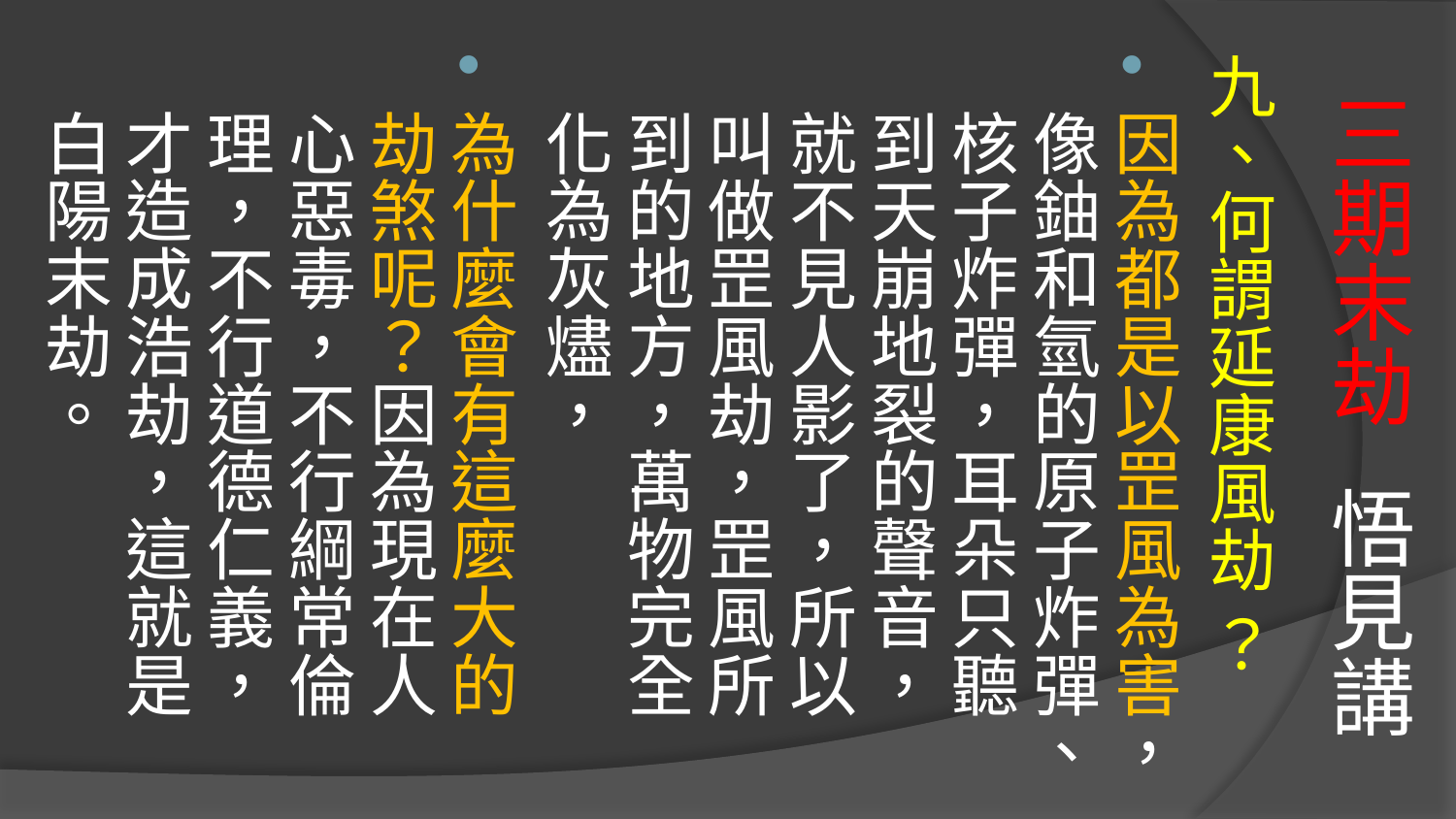

九、何謂延康風劫 ？
因為都是以罡風為害，像鈾和氫的原子炸彈、核子炸彈，耳朵只聽到天崩地裂的聲音，就不見人影了，所以叫做罡風劫，罡風所到的地方，萬物完全化為灰燼，
為什麼會有這麼大的劫煞呢？因為現在人心惡毒，不行綱常倫理，不行道德仁義，才造成浩劫，這就是白陽末劫。
# 三期末劫   悟見講